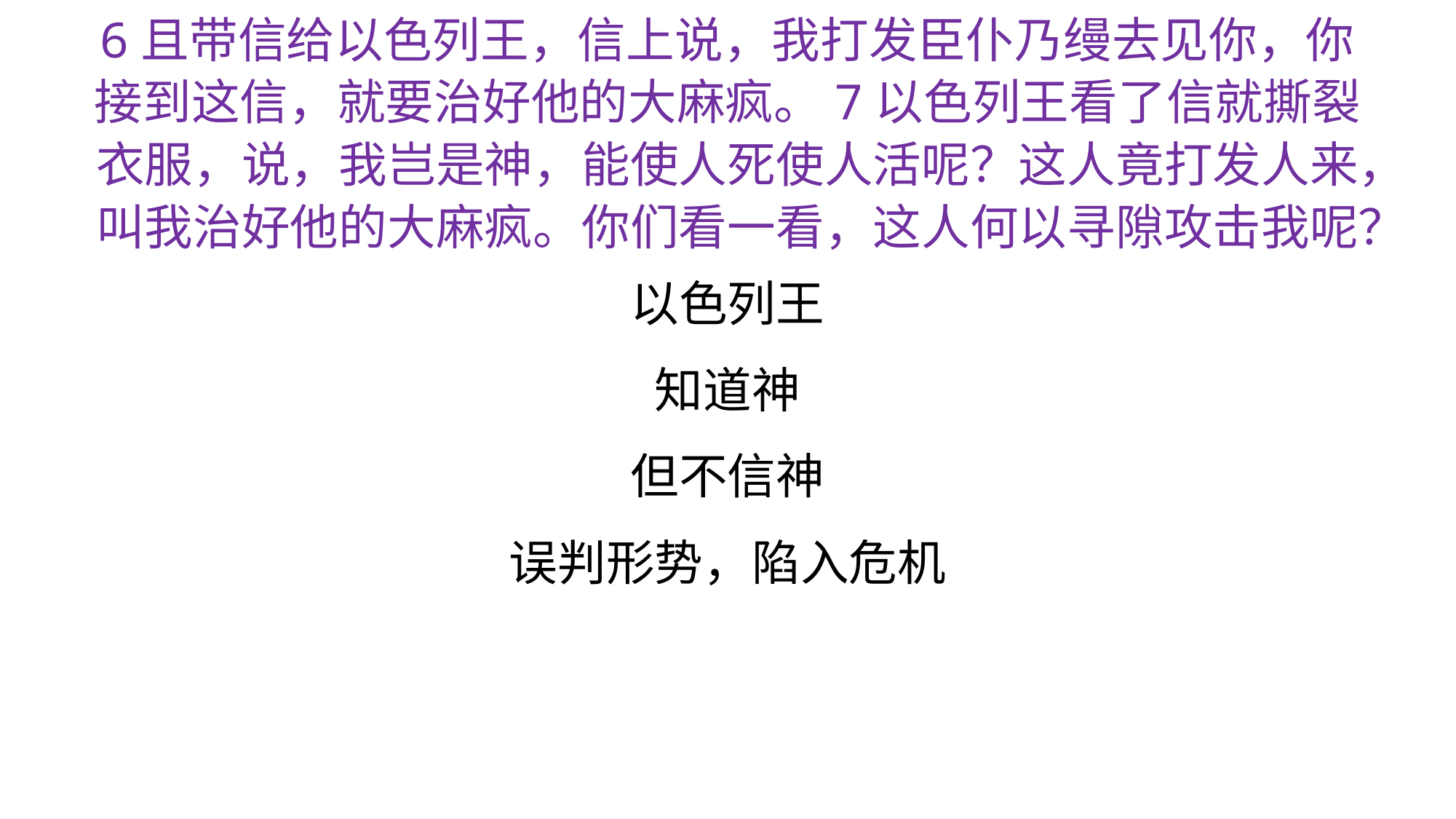

6且带信给以色列王，信上说，我打发臣仆乃缦去见你，你接到这信，就要治好他的大麻疯。7以色列王看了信就撕裂衣服，说，我岂是神，能使人死使人活呢？这人竟打发人来，叫我治好他的大麻疯。你们看一看，这人何以寻隙攻击我呢？
以色列王
知道神
但不信神
误判形势，陷入危机